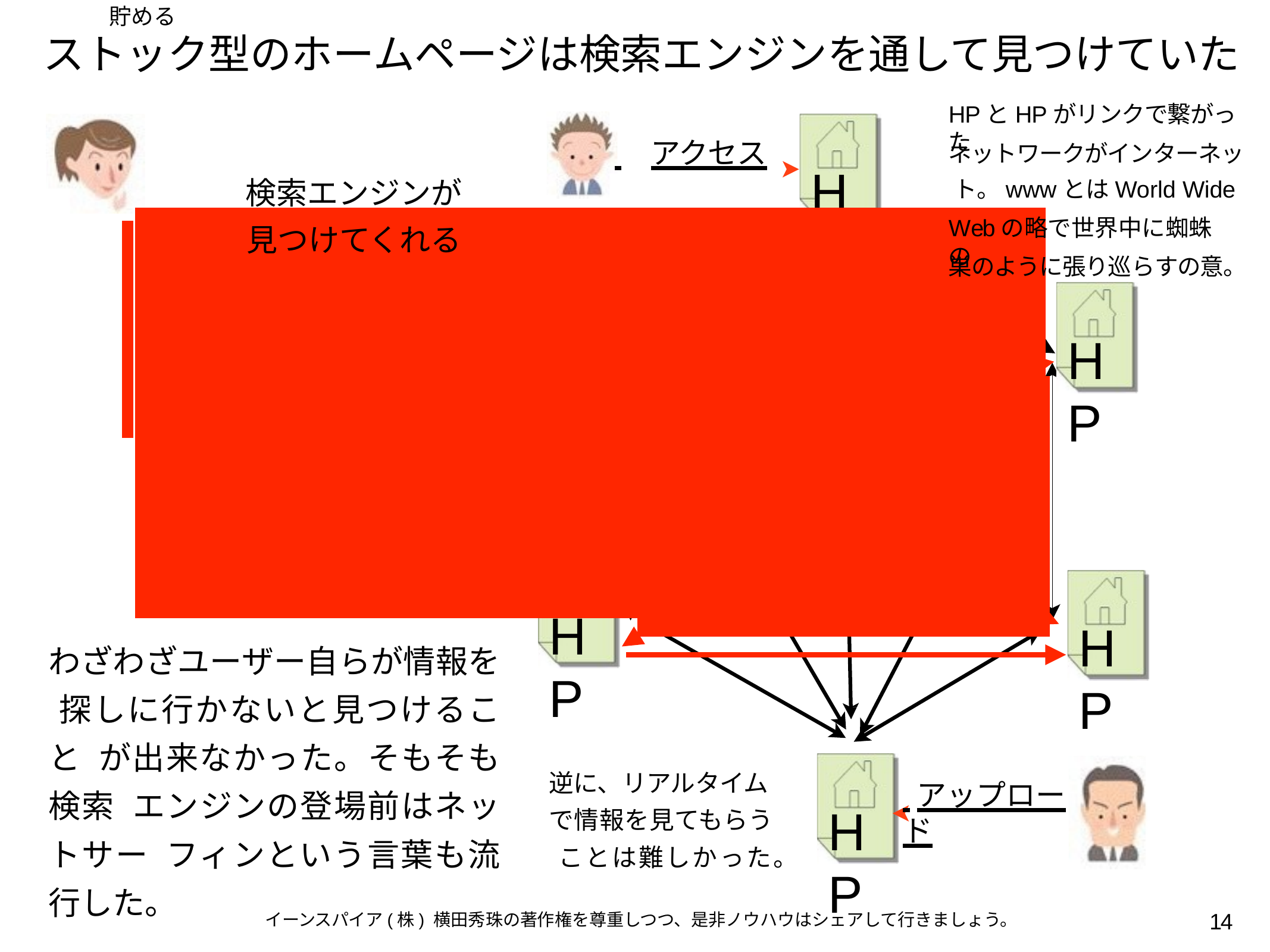

# ストック型のホームページは検索エンジンを通して見つけていた
貯める
HPとHPがリンクで繋がった

ネットワークがインターネッ  ト。wwwとはWorld Wide
 	アクセス
HP

検索エンジンが

HP

Webの略で世界中に蜘蛛の

検索
見つけてくれる

巣のように張り巡らすの意。

HP

HP

HP

わざわざユーザー自らが情報を  探しに行かないと見つけること  が出来なかった。そもそも検索  エンジンの登場前はネットサー  フィンという言葉も流行した。

逆に、リアルタイム  で情報を見てもらう  ことは難しかった。
 アップロード
HP

14
イーンスパイア(株) 横田秀珠の著作権を尊重しつつ、是非ノウハウはシェアして行きましょう。